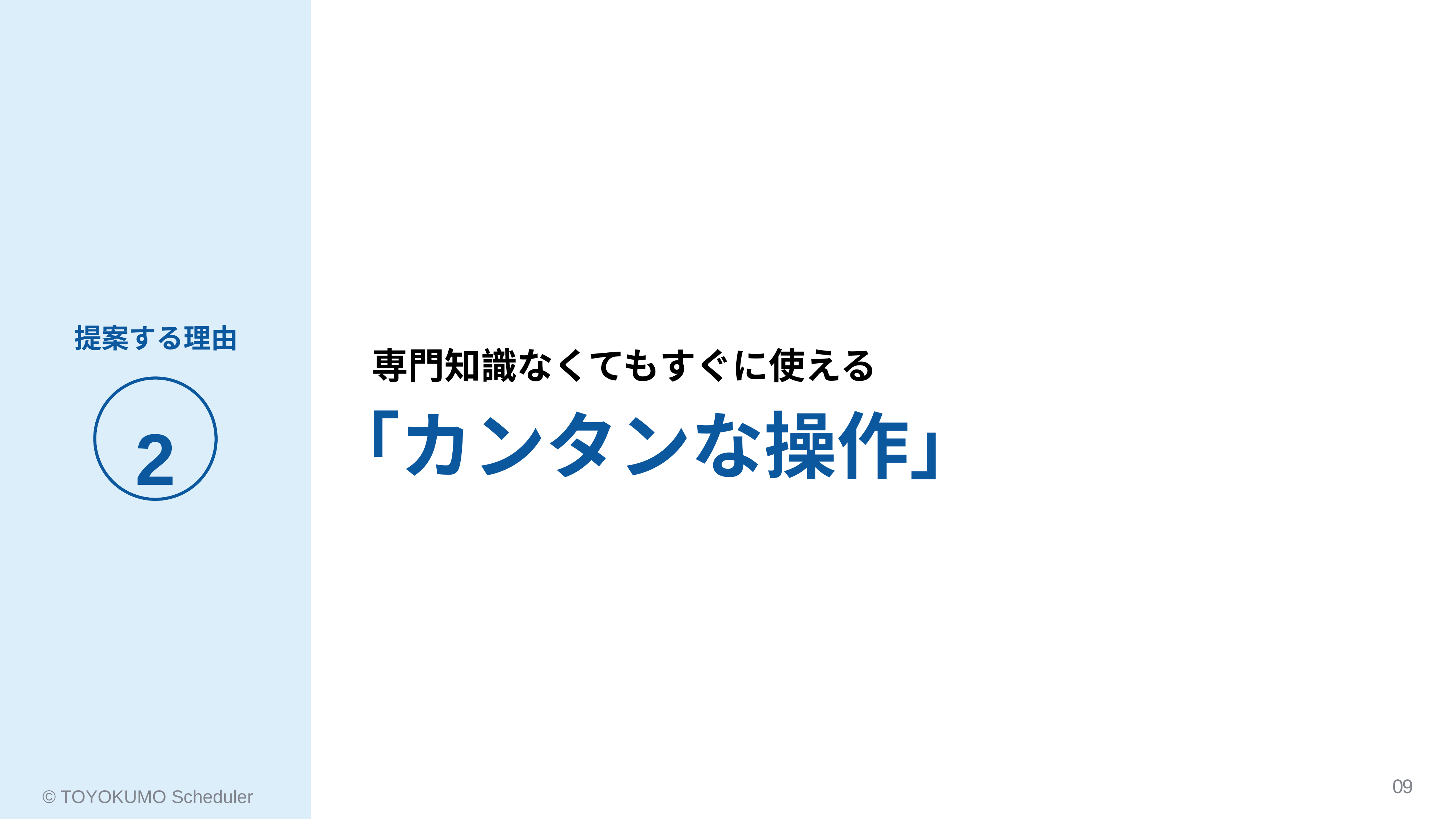

提案する理由
専門知識なくてもすぐに使える

2
「カンタンな操作」
09
© TOYOKUMO Scheduler